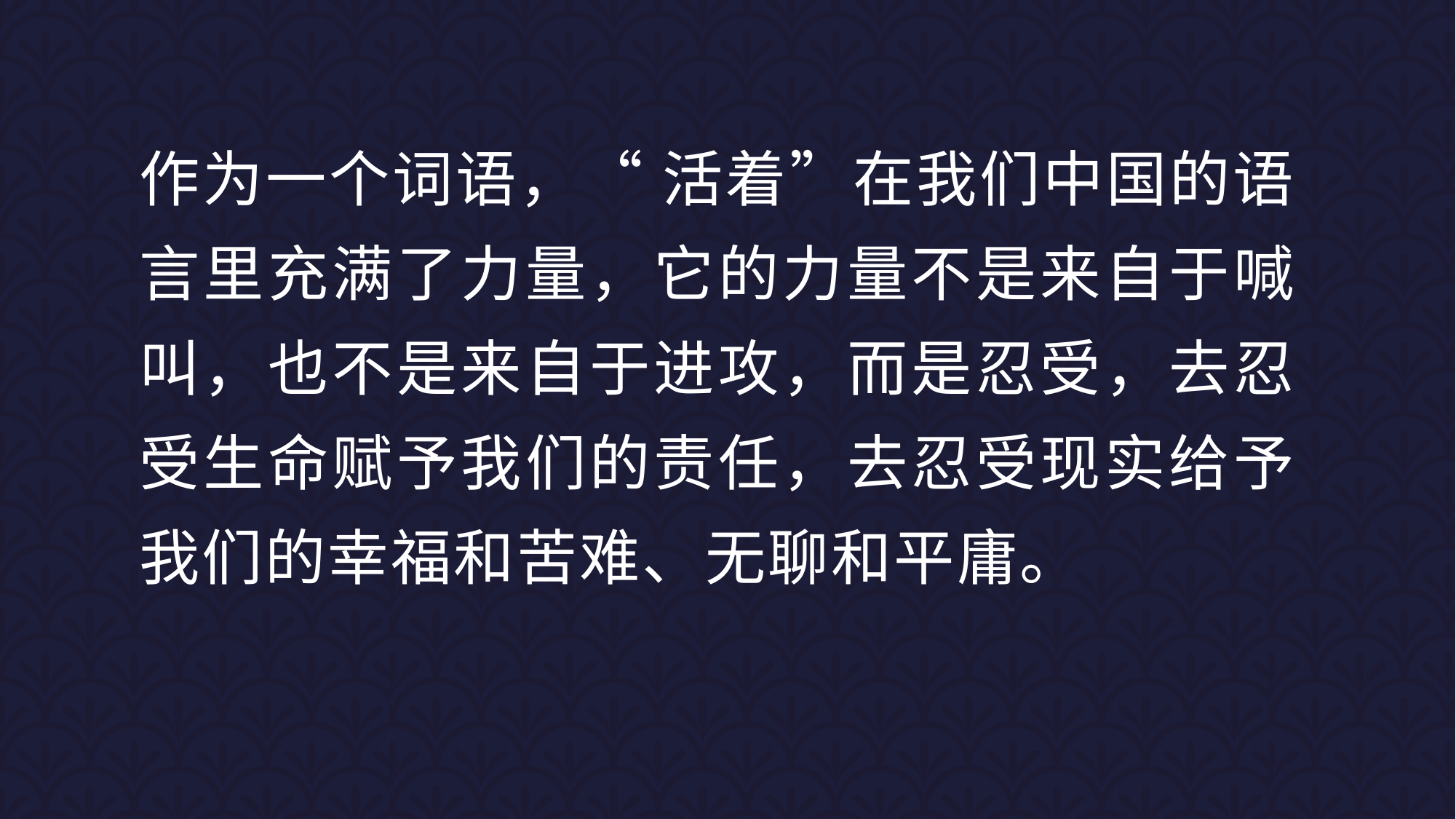

作为一个词语，“ 活着”在我们中国的语言里充满了力量，它的力量不是来自于喊叫，也不是来自于进攻，而是忍受，去忍受生命赋予我们的责任，去忍受现实给予我们的幸福和苦难、无聊和平庸。